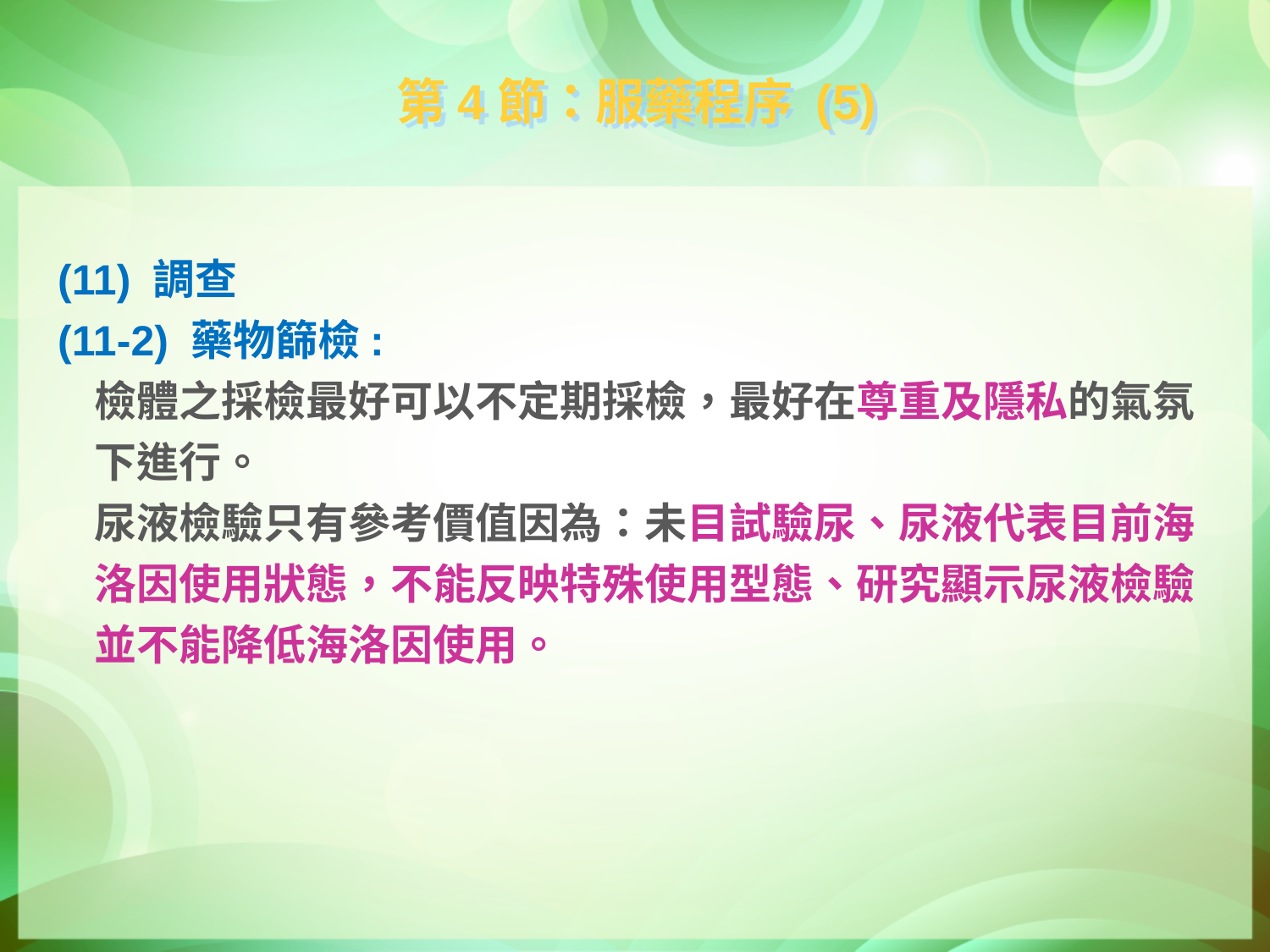

第4節：服藥程序 (5)
(11) 調查
(11-2) 藥物篩檢:
	檢體之採檢最好可以不定期採檢，最好在尊重及隱私的氣氛下進行。
	尿液檢驗只有參考價值因為：未目試驗尿、尿液代表目前海洛因使用狀態，不能反映特殊使用型態、研究顯示尿液檢驗並不能降低海洛因使用。